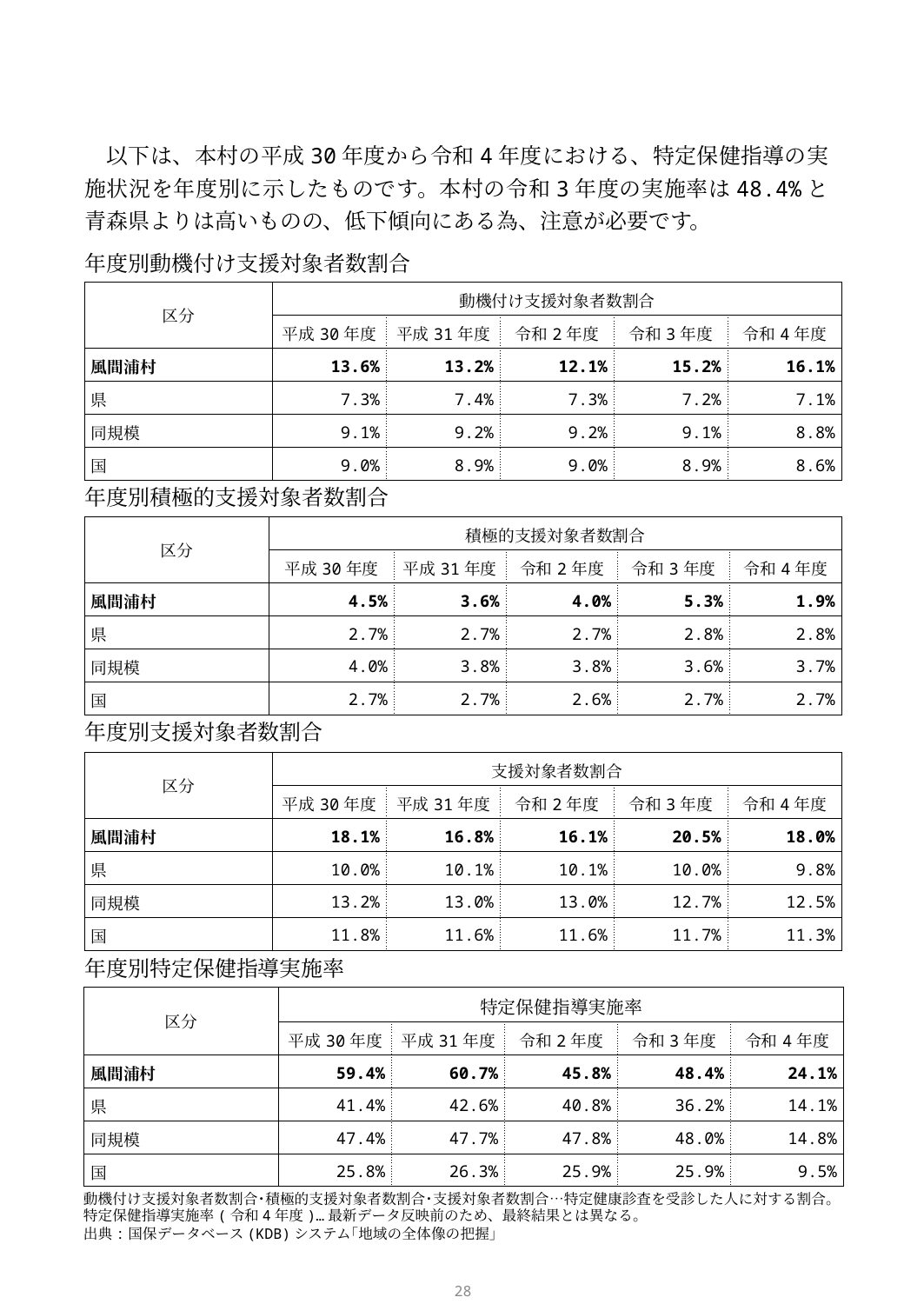

以下は、本村の平成30年度から令和4年度における、特定保健指導の実施状況を年度別に示したものです。本村の令和3年度の実施率は48.4%と青森県よりは高いものの、低下傾向にある為、注意が必要です。
年度別動機付け支援対象者数割合
| 区分 | 動機付け支援対象者数割合 |  |  |  |  |
| --- | --- | --- | --- | --- | --- |
|  | 平成30年度 | 平成31年度 | 令和2年度 | 令和3年度 | 令和4年度 |
| 風間浦村 | 13.6% | 13.2% | 12.1% | 15.2% | 16.1% |
| 県 | 7.3% | 7.4% | 7.3% | 7.2% | 7.1% |
| 同規模 | 9.1% | 9.2% | 9.2% | 9.1% | 8.8% |
| 国 | 9.0% | 8.9% | 9.0% | 8.9% | 8.6% |
年度別積極的支援対象者数割合
| 区分 | 積極的支援対象者数割合 |  |  |  |  |
| --- | --- | --- | --- | --- | --- |
|  | 平成30年度 | 平成31年度 | 令和2年度 | 令和3年度 | 令和4年度 |
| 風間浦村 | 4.5% | 3.6% | 4.0% | 5.3% | 1.9% |
| 県 | 2.7% | 2.7% | 2.7% | 2.8% | 2.8% |
| 同規模 | 4.0% | 3.8% | 3.8% | 3.6% | 3.7% |
| 国 | 2.7% | 2.7% | 2.6% | 2.7% | 2.7% |
年度別支援対象者数割合
| 区分 | 支援対象者数割合 |  |  |  |  |
| --- | --- | --- | --- | --- | --- |
|  | 平成30年度 | 平成31年度 | 令和2年度 | 令和3年度 | 令和4年度 |
| 風間浦村 | 18.1% | 16.8% | 16.1% | 20.5% | 18.0% |
| 県 | 10.0% | 10.1% | 10.1% | 10.0% | 9.8% |
| 同規模 | 13.2% | 13.0% | 13.0% | 12.7% | 12.5% |
| 国 | 11.8% | 11.6% | 11.6% | 11.7% | 11.3% |
年度別特定保健指導実施率
| 区分 | 特定保健指導実施率 |  |  |  |  |
| --- | --- | --- | --- | --- | --- |
|  | 平成30年度 | 平成31年度 | 令和2年度 | 令和3年度 | 令和4年度 |
| 風間浦村 | 59.4% | 60.7% | 45.8% | 48.4% | 24.1% |
| 県 | 41.4% | 42.6% | 40.8% | 36.2% | 14.1% |
| 同規模 | 47.4% | 47.7% | 47.8% | 48.0% | 14.8% |
| 国 | 25.8% | 26.3% | 25.9% | 25.9% | 9.5% |
動機付け支援対象者数割合･積極的支援対象者数割合･支援対象者数割合…特定健康診査を受診した人に対する割合。
特定保健指導実施率(令和4年度)…最新データ反映前のため、最終結果とは異なる。
出典:国保データベース(KDB)システム｢地域の全体像の把握｣
28